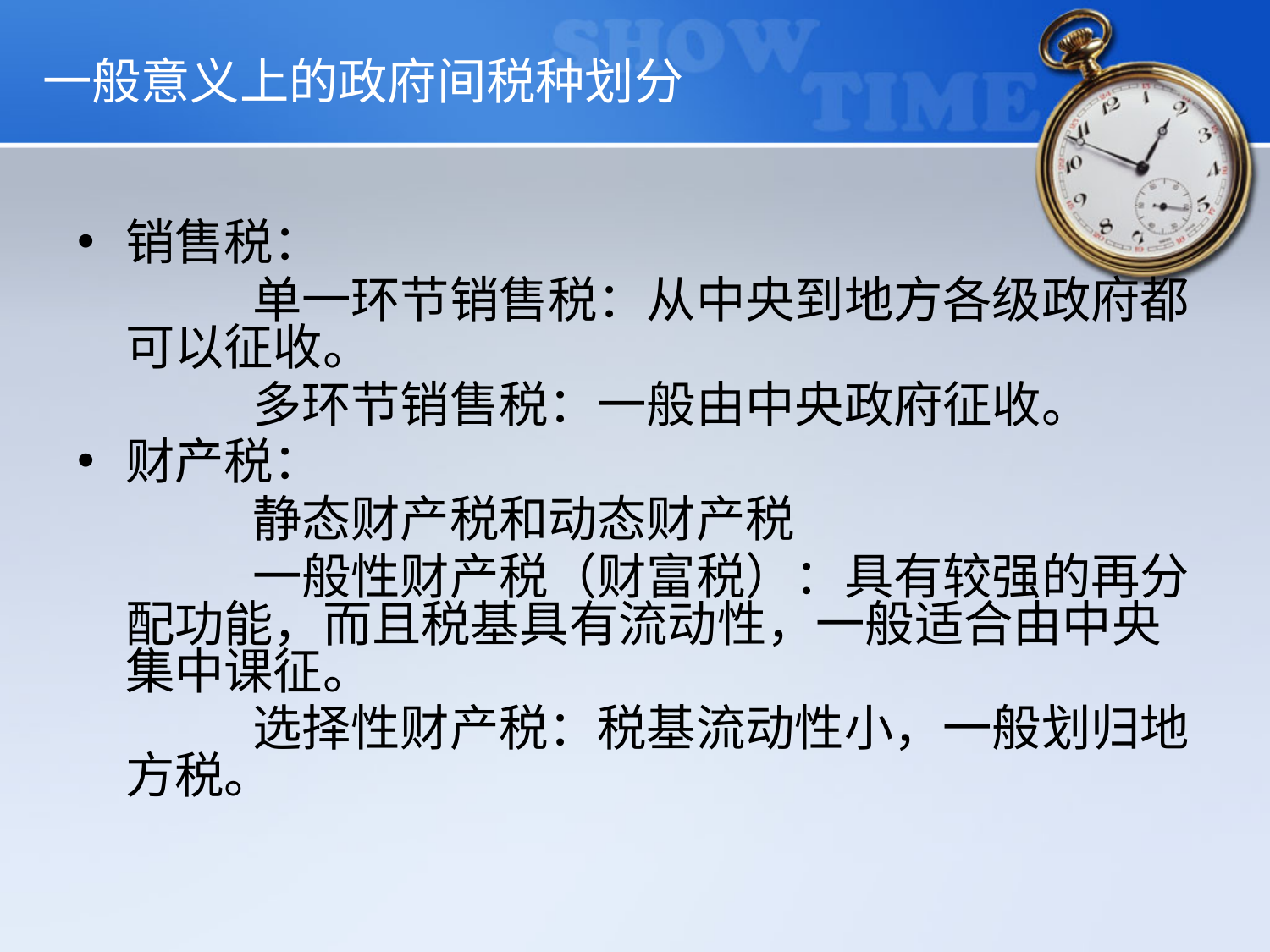

# 一般意义上的政府间税种划分
销售税：
		单一环节销售税：从中央到地方各级政府都可以征收。
		多环节销售税：一般由中央政府征收。
财产税：
		静态财产税和动态财产税
		一般性财产税（财富税）：具有较强的再分配功能，而且税基具有流动性，一般适合由中央集中课征。
		选择性财产税：税基流动性小，一般划归地方税。